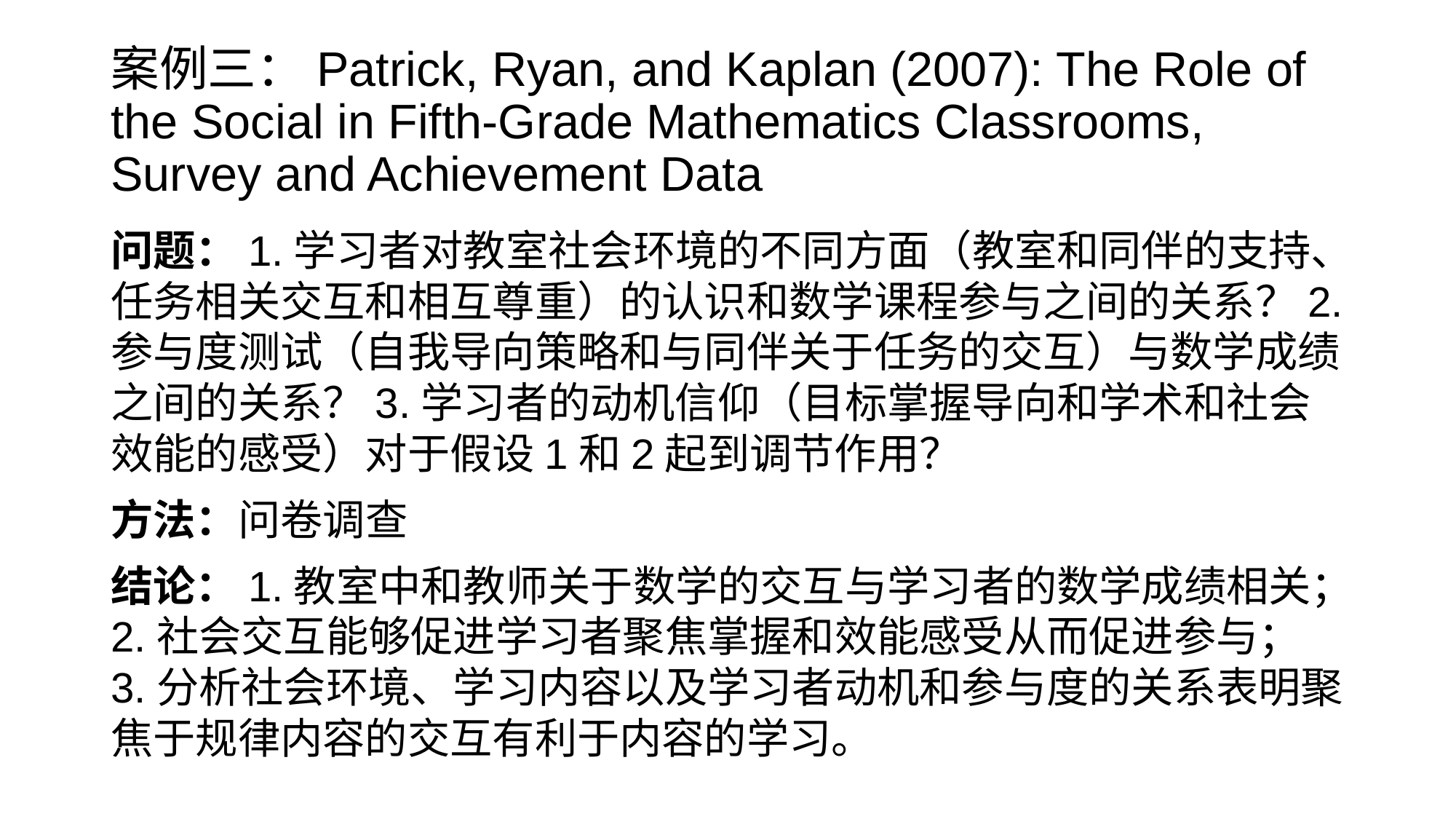

# 案例三：Patrick, Ryan, and Kaplan (2007): The Role of the Social in Fifth-Grade Mathematics Classrooms, Survey and Achievement Data
问题：1.学习者对教室社会环境的不同方面（教室和同伴的支持、任务相关交互和相互尊重）的认识和数学课程参与之间的关系？2.参与度测试（自我导向策略和与同伴关于任务的交互）与数学成绩之间的关系？3.学习者的动机信仰（目标掌握导向和学术和社会效能的感受）对于假设1和2起到调节作用？
方法：问卷调查
结论：1.教室中和教师关于数学的交互与学习者的数学成绩相关；2.社会交互能够促进学习者聚焦掌握和效能感受从而促进参与；3.分析社会环境、学习内容以及学习者动机和参与度的关系表明聚焦于规律内容的交互有利于内容的学习。